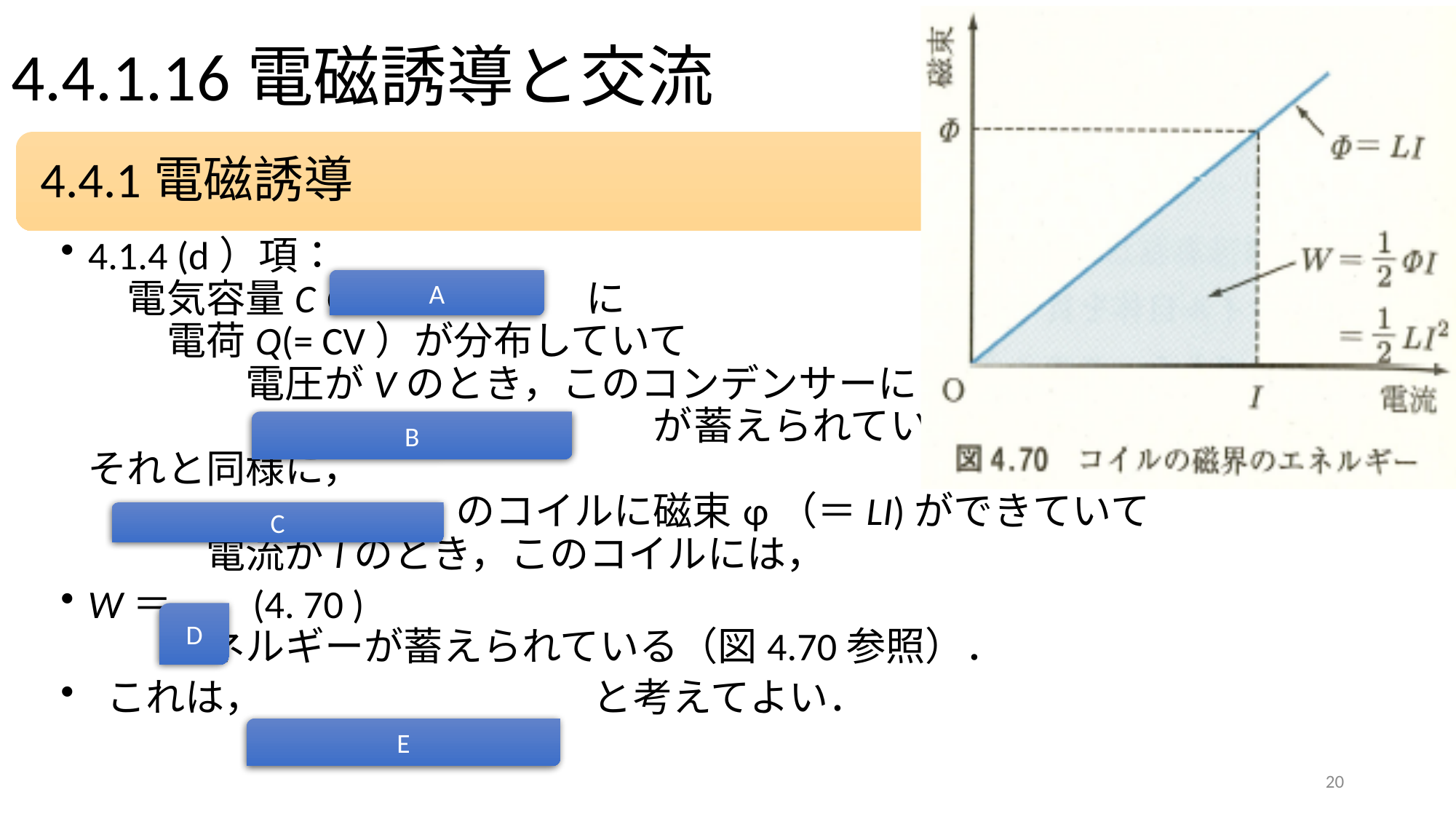

# 4.4.1.16電磁誘導と交流

4.4.1電磁誘導
4.1.4 (d）項：
　電気容量Cの                         に
　　電荷Q(= CV）が分布していて
　　　　電圧がVのとき，このコンデンサーには
　　　　　　                                     が蓄えられている．
それと同様に，
　                                     のコイルに磁束φ（＝LI)ができていて
　　　電流がIのとき，このコイルには，
W＝        (4. 70 )
　　エネルギーが蓄えられている（図4.70参照）．
 これは，                                     と考えてよい．
A
B
C
D
E
20